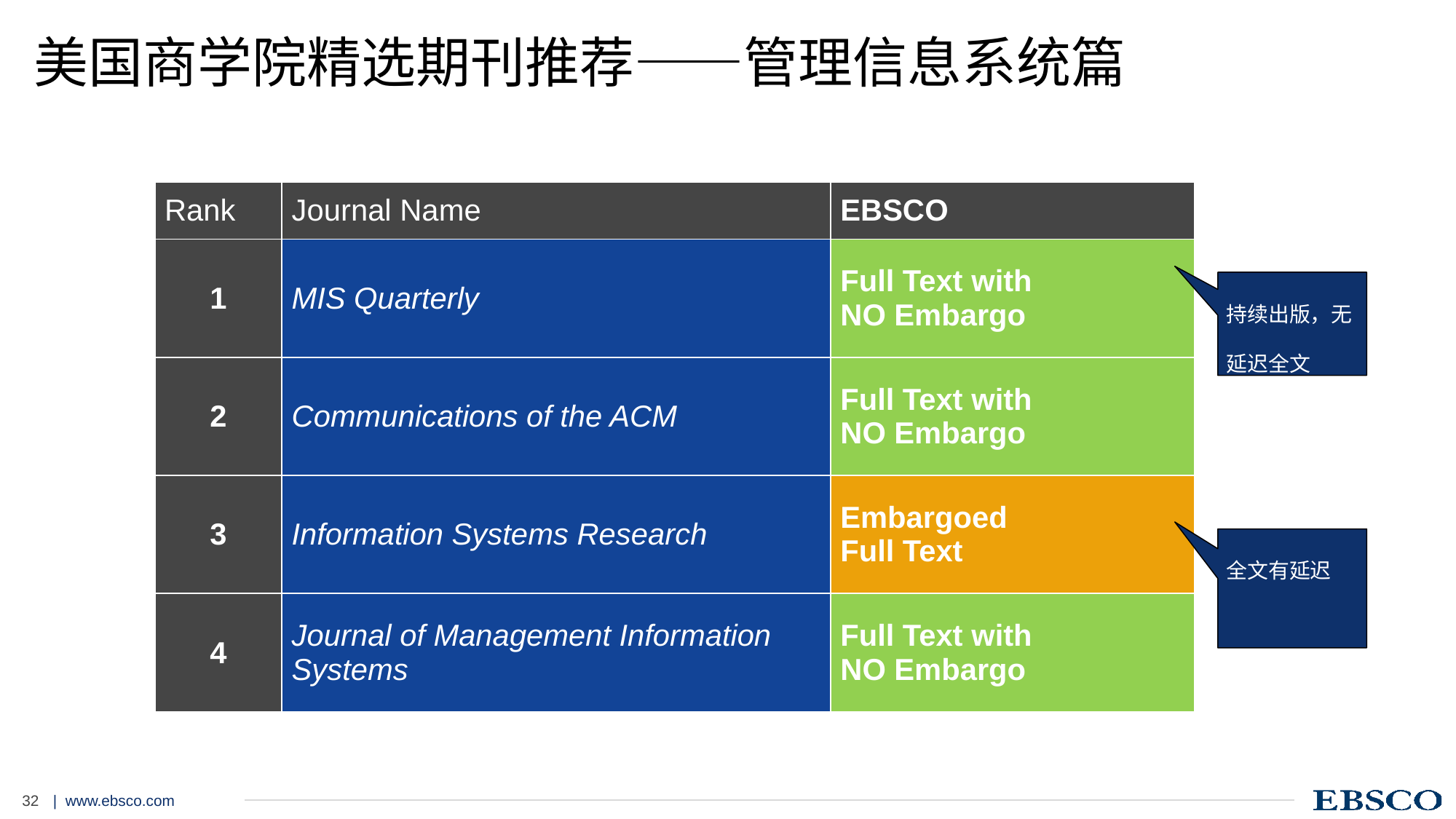

美国商学院精选期刊推荐——管理信息系统篇

| Rank | Journal Name | EBSCO |
| --- | --- | --- |
| 1 | MIS Quarterly | Full Text with NO Embargo |
| 2 | Communications of the ACM | Full Text with NO Embargo |
| 3 | Information Systems Research | Embargoed Full Text |
| 4 | Journal of Management Information Systems | Full Text with NO Embargo |
持续出版，无延迟全文
全文有延迟